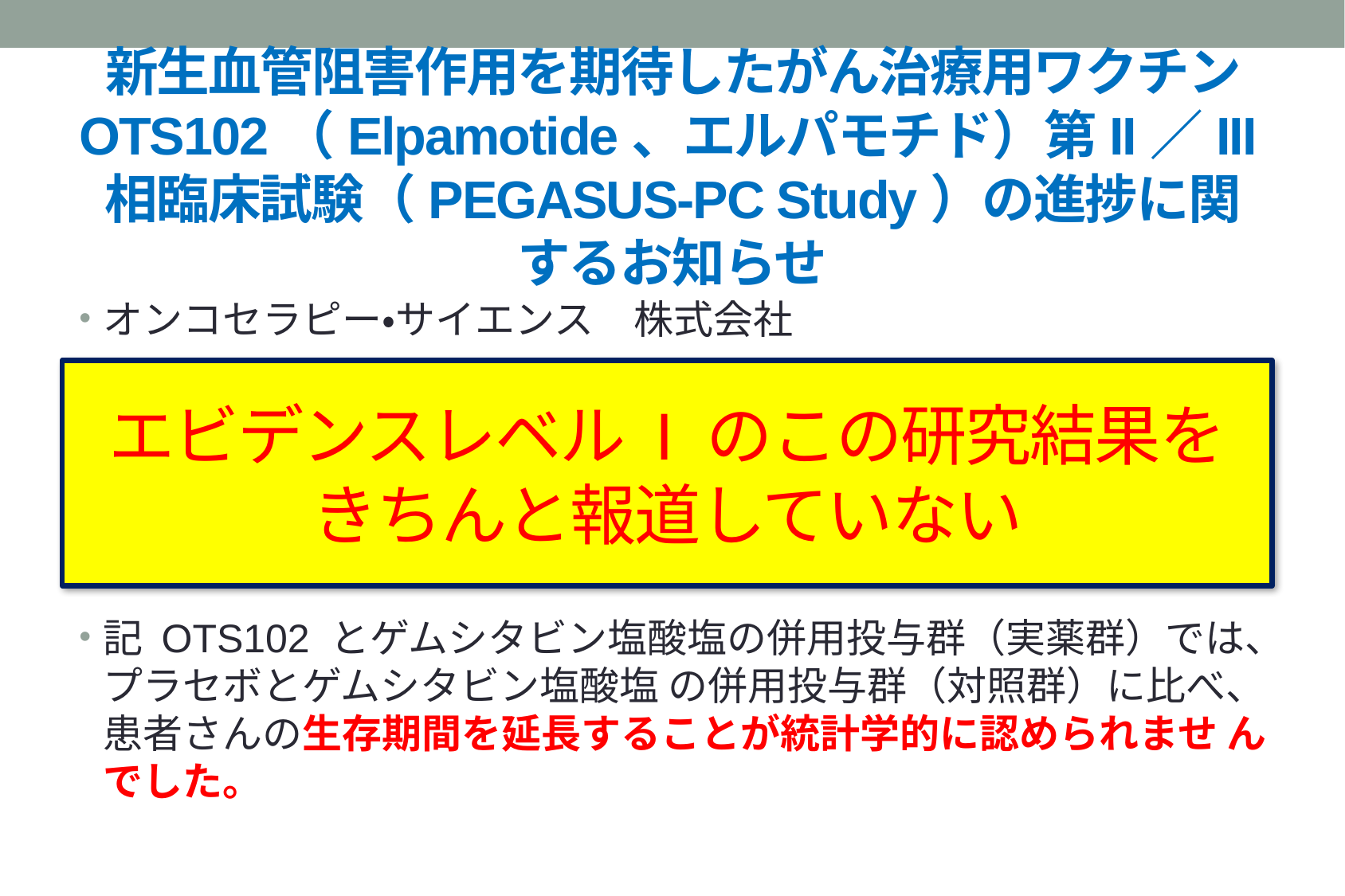

# 新生血管阻害作用を期待したがん治療用ワクチン OTS102（Elpamotide、エルパモチド）第II／III相臨床試験（PEGASUS-PC Study）の進捗に関するお知らせ
オンコセラピー・サイエンス　株式会社
2012/02/29
当社が開発中の新生血管阻害作用を期待したがん治療用ワクチン OTS102 について、膵臓がんに 対する第Ⅱ／Ⅲ相臨床試験（PEGASUS-PC Study）の解析結果をご報告いたします。

記 OTS102 とゲムシタビン塩酸塩の併用投与群（実薬群）では、プラセボとゲムシタビン塩酸塩 の併用投与群（対照群）に比べ、患者さんの生存期間を延長することが統計学的に認められませ んでした。
エビデンスレベル I のこの研究結果を
きちんと報道していない